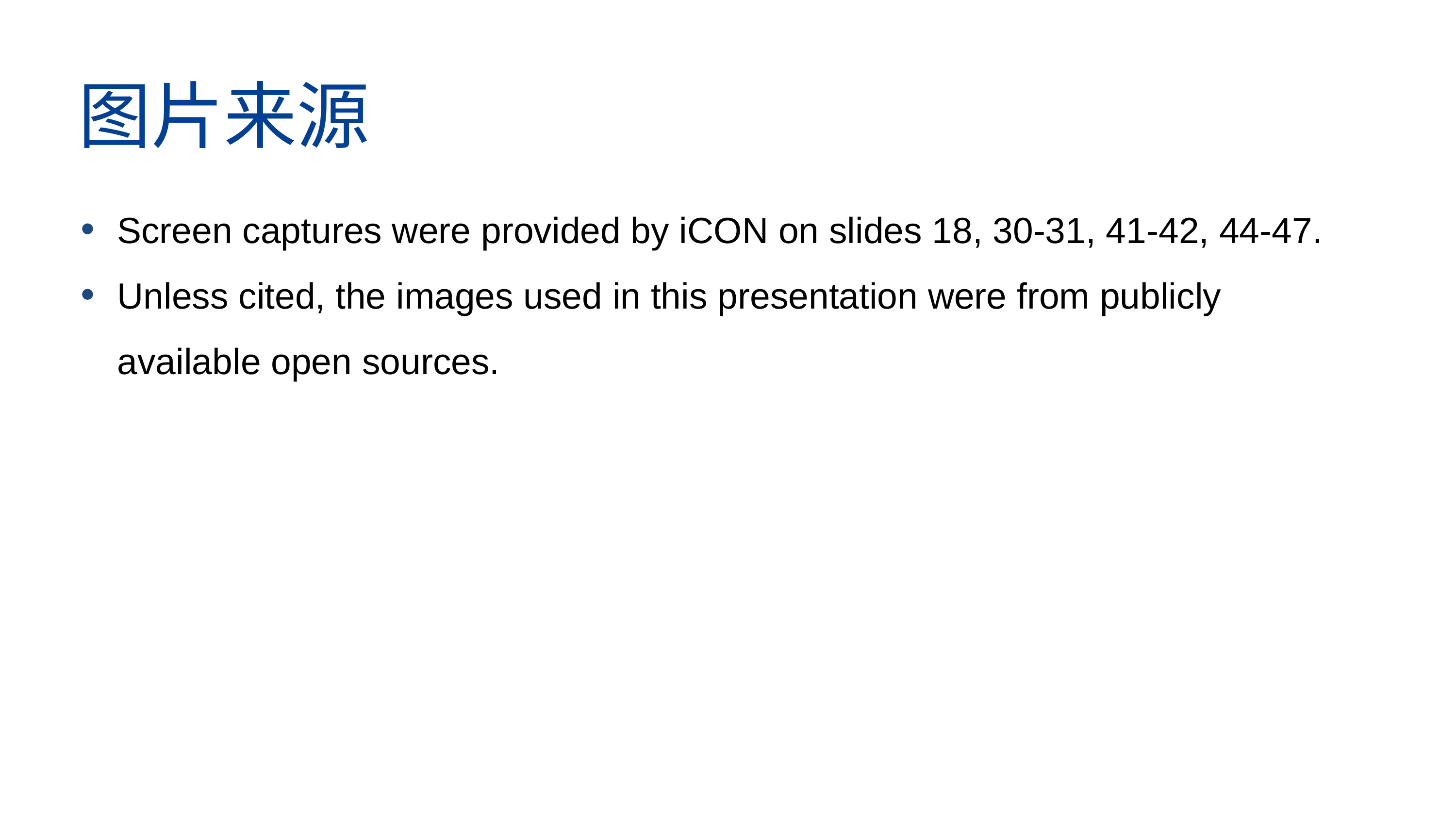

图片来源
Screen captures were provided by iCON on slides 18, 30-31, 41-42, 44-47.
Unless cited, the images used in this presentation were from publicly available open sources.